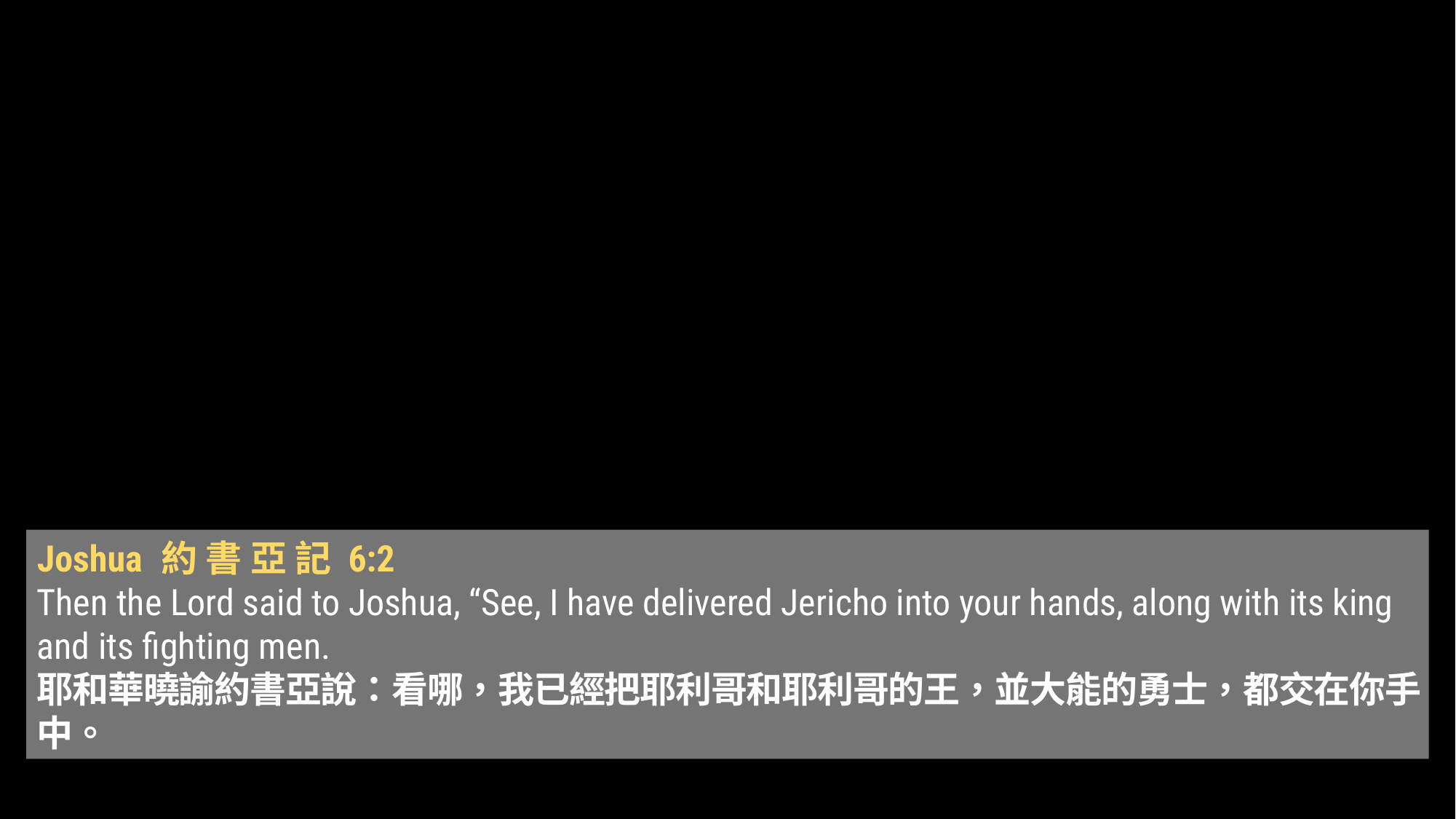

Joshua 約 書 亞 記 6:2
Then the Lord said to Joshua, “See, I have delivered Jericho into your hands, along with its king and its fighting men.
耶 和 華 曉 諭 約 書 亞 說 ： 看 哪 ， 我 已 經 把 耶 利 哥 和 耶 利 哥 的 王 ， 並 大 能 的 勇 士 ， 都 交 在 你 手 中 。